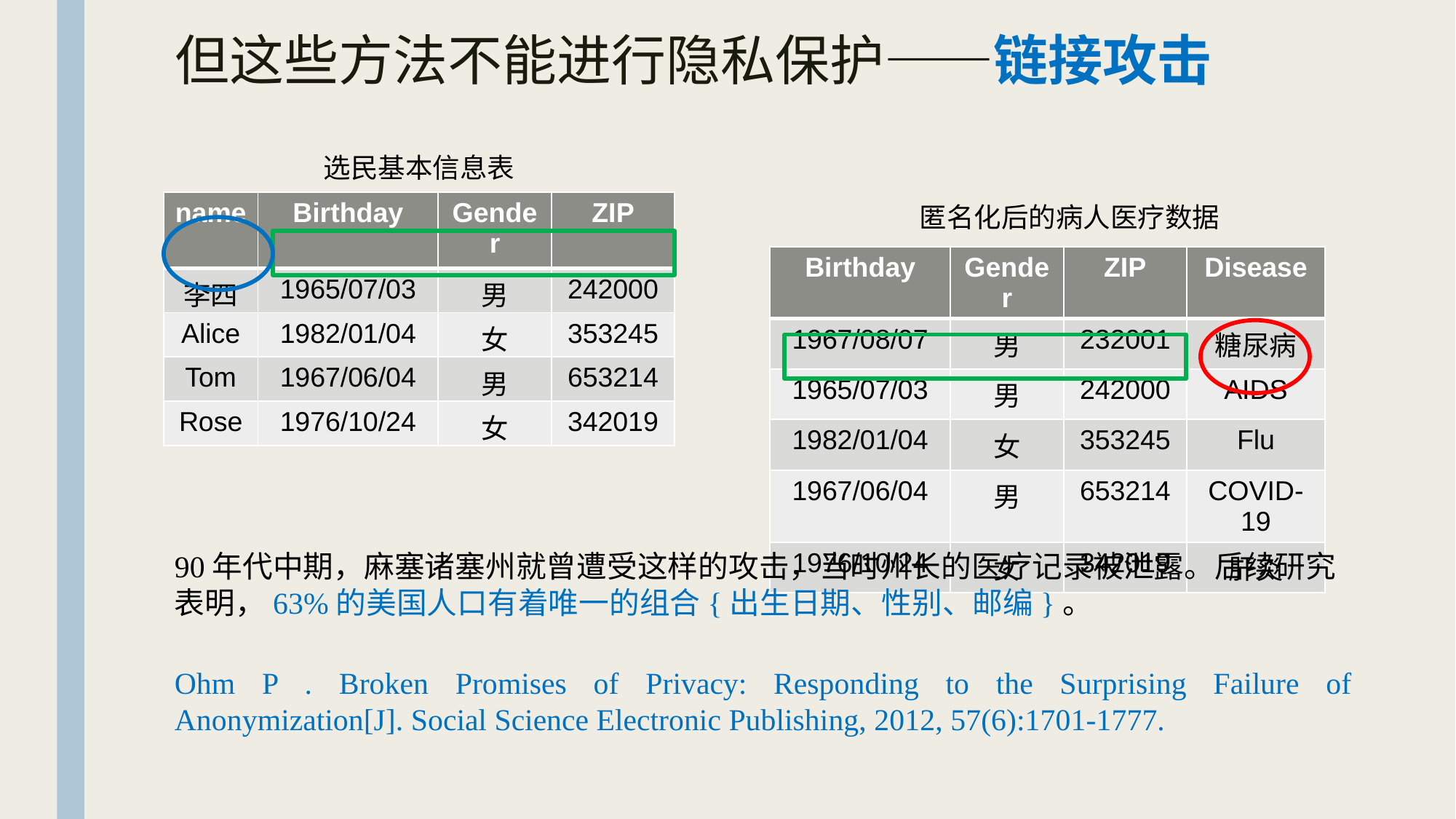

# 但这些方法不能进行隐私保护——链接攻击
选民基本信息表
| name | Birthday | Gender | ZIP |
| --- | --- | --- | --- |
| 李四 | 1965/07/03 | 男 | 242000 |
| Alice | 1982/01/04 | 女 | 353245 |
| Tom | 1967/06/04 | 男 | 653214 |
| Rose | 1976/10/24 | 女 | 342019 |
匿名化后的病人医疗数据
| Birthday | Gender | ZIP | Disease |
| --- | --- | --- | --- |
| 1967/08/07 | 男 | 232001 | 糖尿病 |
| 1965/07/03 | 男 | 242000 | AIDS |
| 1982/01/04 | 女 | 353245 | Flu |
| 1967/06/04 | 男 | 653214 | COVID-19 |
| 1976/10/24 | 女 | 342019 | 肝炎 |

90年代中期，麻塞诸塞州就曾遭受这样的攻击，当时州长的医疗记录被泄露。后续研究表明，63%的美国人口有着唯一的组合{出生日期、性别、邮编}。
Ohm P . Broken Promises of Privacy: Responding to the Surprising Failure of Anonymization[J]. Social Science Electronic Publishing, 2012, 57(6):1701-1777.